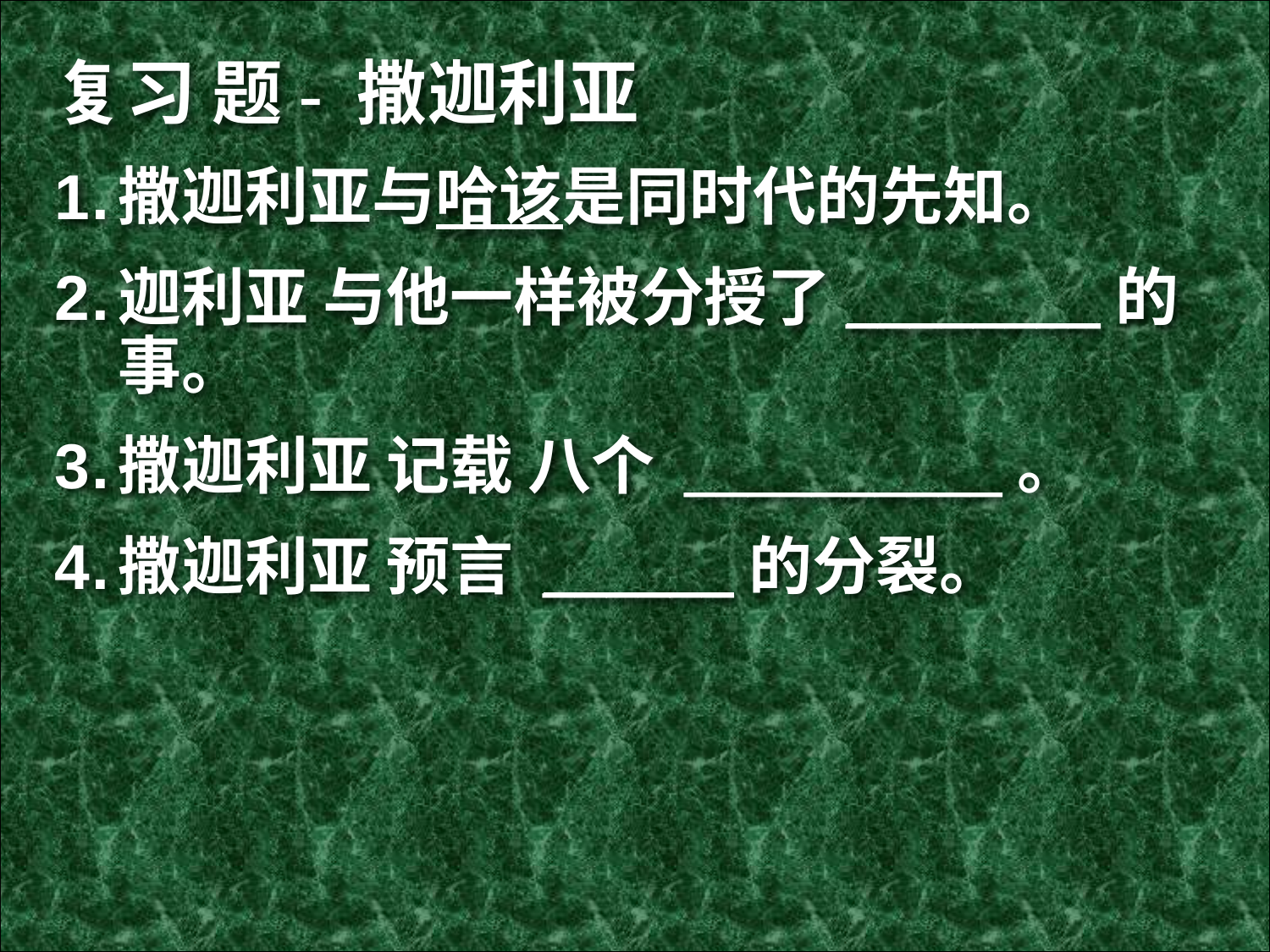

Review Quiz on Zechariah

复习 题- 撒迦利亚
撒迦利亚与哈该是同时代的先知。
迦利亚 与他一样被分授了________的事。
撒迦利亚 记载 八个 __________。
撒迦利亚 预言 ______的分裂。